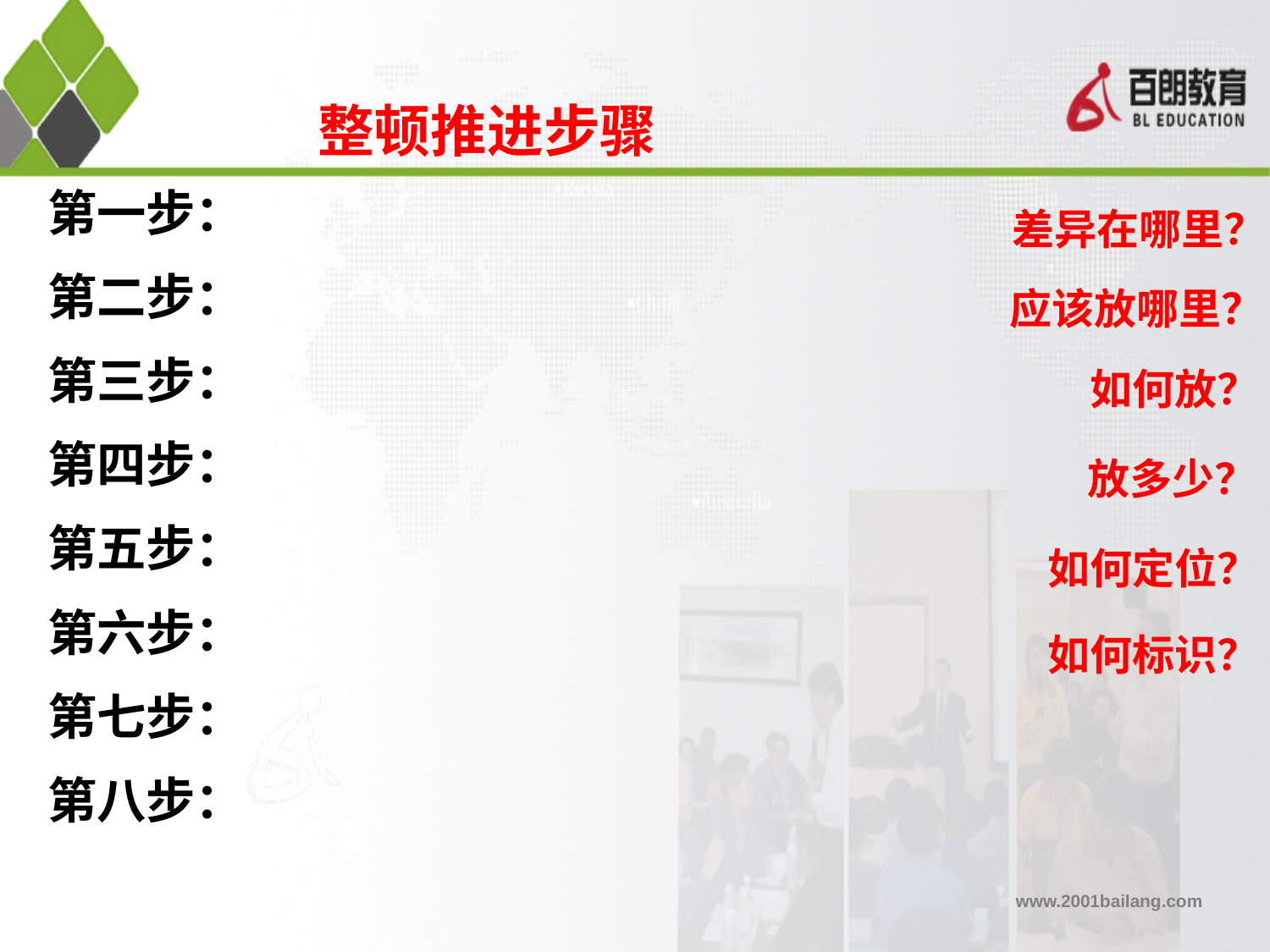

# 整顿推进步骤
第一步：
第二步：
第三步：
第四步：
第五步：
第六步：
第七步：
第八步：
差异在哪里？
应该放哪里？
如何放？
放多少？
如何定位？
如何标识？